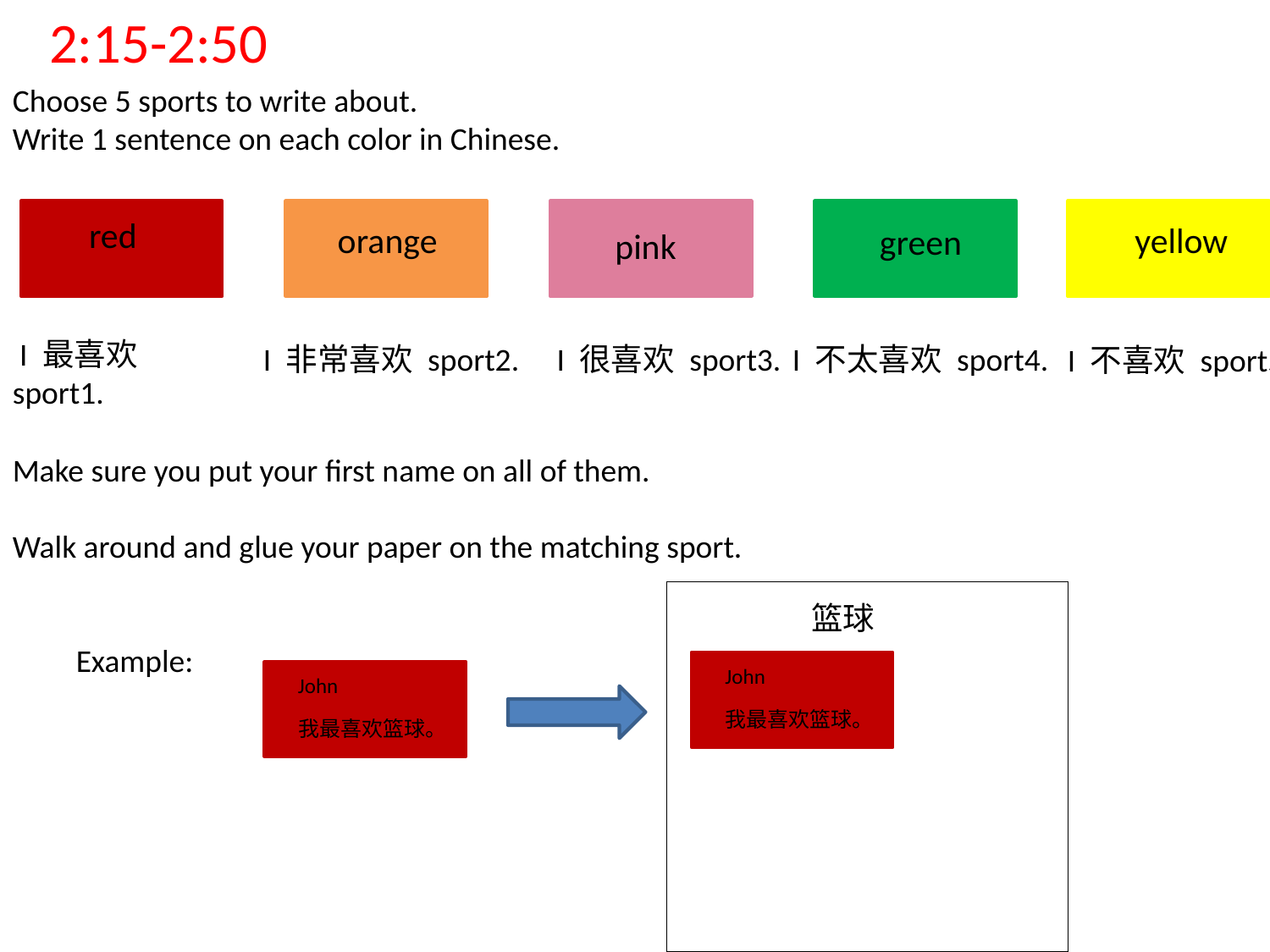

2:15-2:50
Choose 5 sports to write about.
Write 1 sentence on each color in Chinese.

red
yellow
orange
green
pink
 I 最喜欢 sport1.
 I 非常喜欢 sport2.
 I 不太喜欢 sport4.
 I 很喜欢 sport3.
 I 不喜欢 sport5.
Make sure you put your first name on all of them.

Walk around and glue your paper on the matching sport.

篮球
Example:

John

John

我最喜欢篮球。
我最喜欢篮球。